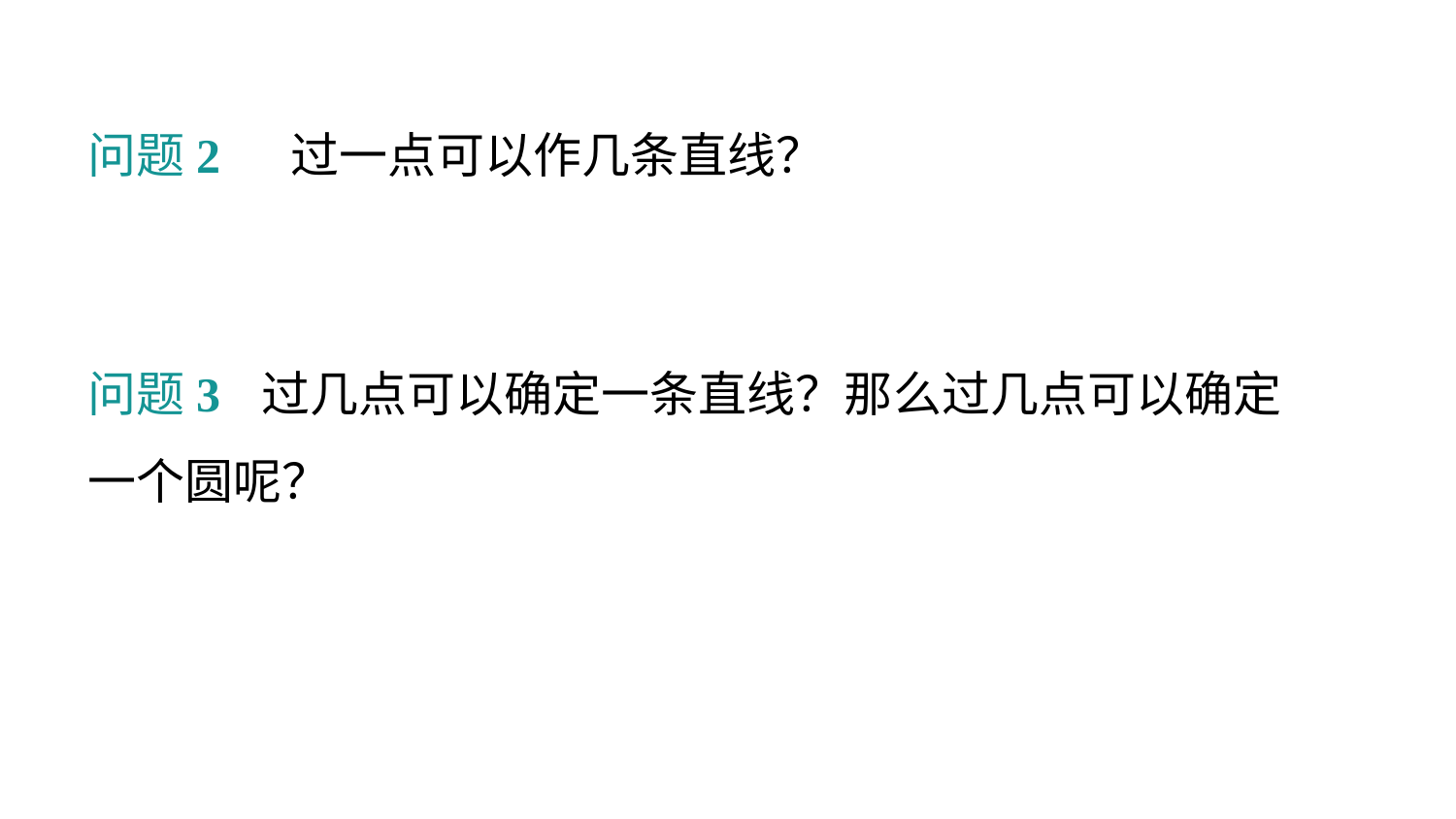

问题2  过一点可以作几条直线？
问题3 过几点可以确定一条直线？那么过几点可以确定一个圆呢？